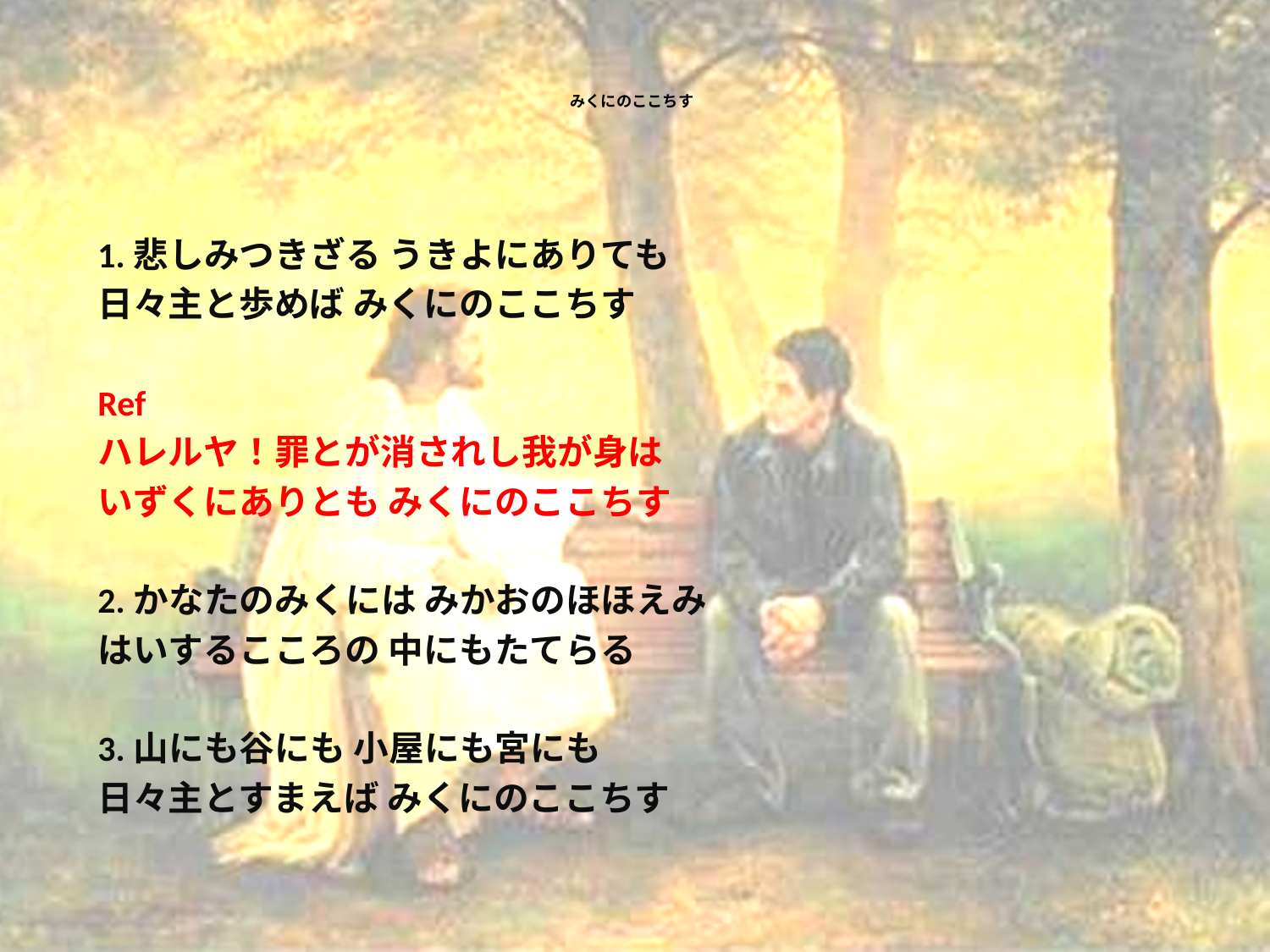

# みくにのここちす
1.悲しみつきざる うきよにありても
日々主と歩めば みくにのここちす

Ref
ハレルヤ！罪とが消されし我が身は
いずくにありとも みくにのここちす

2.かなたのみくには みかおのほほえみ
はいするこころの 中にもたてらる

3.山にも谷にも 小屋にも宮にも
日々主とすまえば みくにのここちす